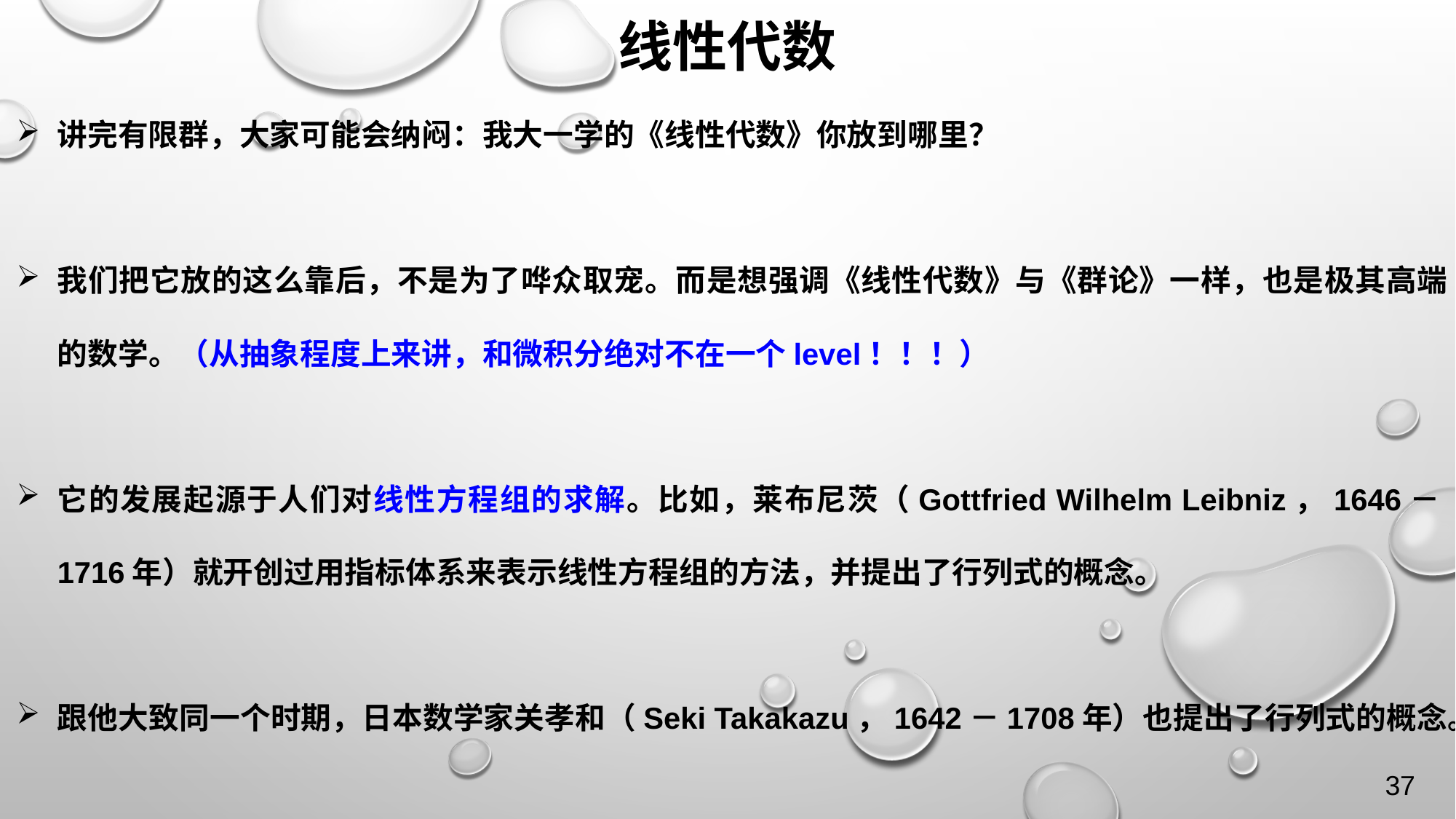

线性代数
讲完有限群，大家可能会纳闷：我大一学的《线性代数》你放到哪里？

我们把它放的这么靠后，不是为了哗众取宠。而是想强调《线性代数》与《群论》一样，也是极其高端的数学。（从抽象程度上来讲，和微积分绝对不在一个level！！！）

它的发展起源于人们对线性方程组的求解。比如，莱布尼茨（Gottfried Wilhelm Leibniz，1646－1716年）就开创过用指标体系来表示线性方程组的方法，并提出了行列式的概念。

跟他大致同一个时期，日本数学家关孝和（Seki Takakazu，1642－1708年）也提出了行列式的概念。
37